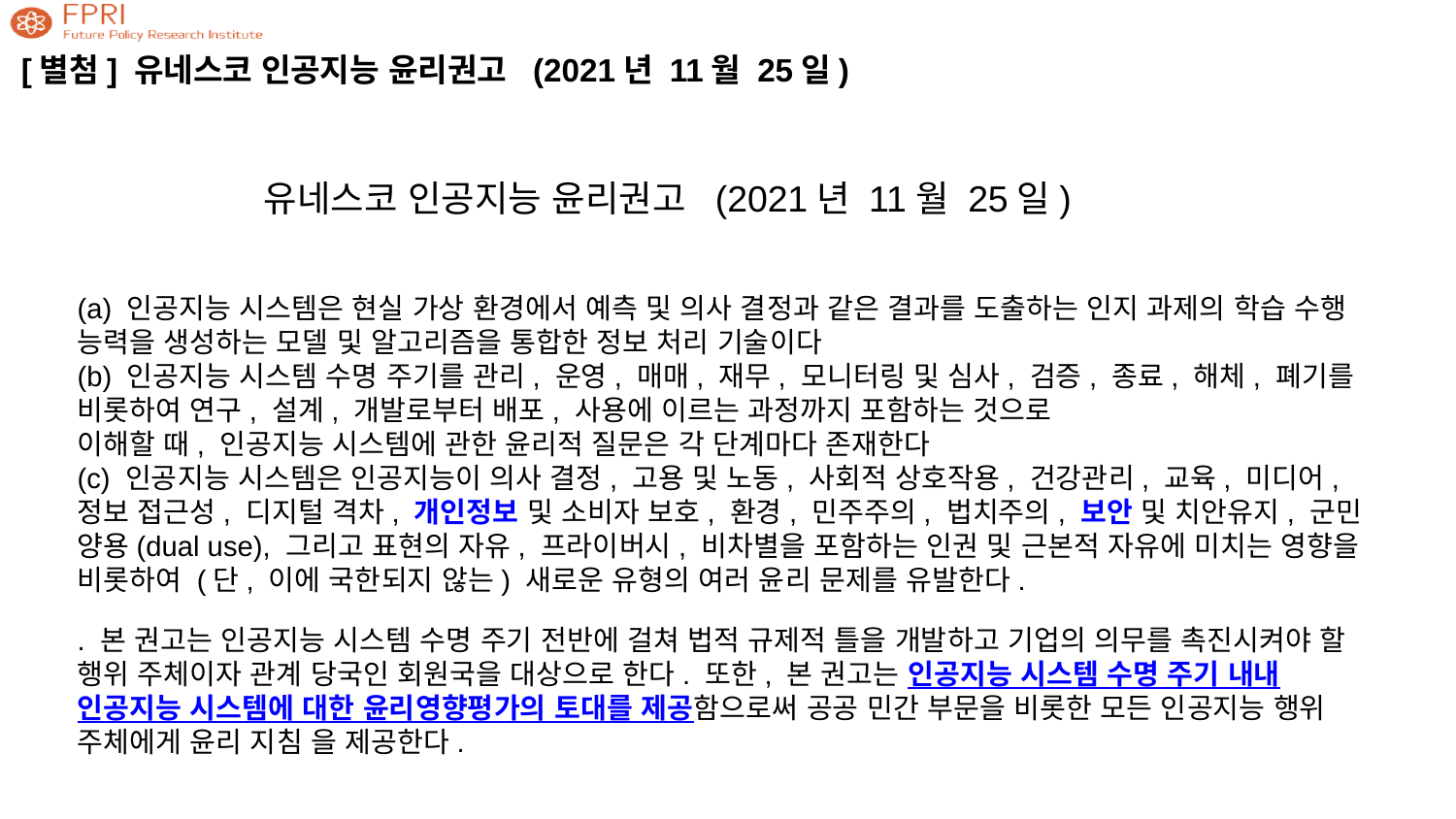

[별첨] 유네스코 인공지능 윤리권고  (2021년 11월 25일)

유네스코 인공지능 윤리권고  (2021년 11월 25일)
(a) 인공지능 시스템은 현실 가상 환경에서 예측 및 의사 결정과 같은 결과를 도출하는 인지 과제의 학습 수행 능력을 생성하는 모델 및 알고리즘을 통합한 정보 처리 기술이다
(b) 인공지능 시스템 수명 주기를 관리, 운영, 매매, 재무, 모니터링 및 심사, 검증, 종료, 해체, 폐기를 비롯하여 연구, 설계, 개발로부터 배포, 사용에 이르는 과정까지 포함하는 것으로
이해할 때, 인공지능 시스템에 관한 윤리적 질문은 각 단계마다 존재한다
(c) 인공지능 시스템은 인공지능이 의사 결정, 고용 및 노동, 사회적 상호작용, 건강관리, 교육, 미디어, 정보 접근성, 디지털 격차, 개인정보 및 소비자 보호, 환경, 민주주의, 법치주의, 보안 및 치안유지, 군민 양용(dual use), 그리고 표현의 자유, 프라이버시, 비차별을 포함하는 인권 및 근본적 자유에 미치는 영향을 비롯하여 (단, 이에 국한되지 않는) 새로운 유형의 여러 윤리 문제를 유발한다.
. 본 권고는 인공지능 시스템 수명 주기 전반에 걸쳐 법적 규제적 틀을 개발하고 기업의 의무를 촉진시켜야 할 행위 주체이자 관계 당국인 회원국을 대상으로 한다. 또한, 본 권고는 인공지능 시스템 수명 주기 내내 인공지능 시스템에 대한 윤리영향평가의 토대를 제공함으로써 공공 민간 부문을 비롯한 모든 인공지능 행위 주체에게 윤리 지침 을 제공한다.